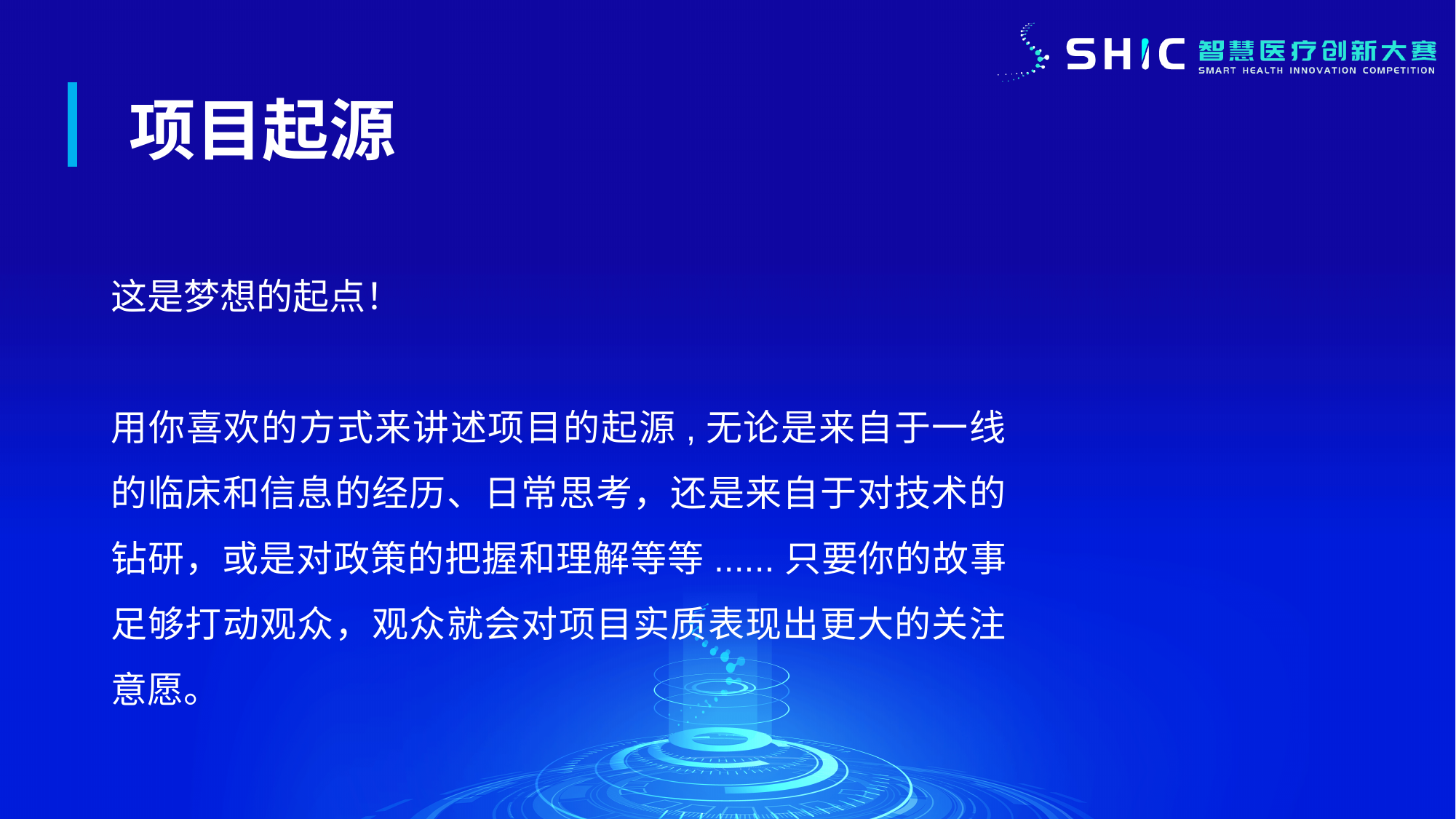

项目起源
这是梦想的起点！

用你喜欢的方式来讲述项目的起源,无论是来自于一线的临床和信息的经历、日常思考，还是来自于对技术的钻研，或是对政策的把握和理解等等......只要你的故事足够打动观众，观众就会对项目实质表现出更大的关注意愿。